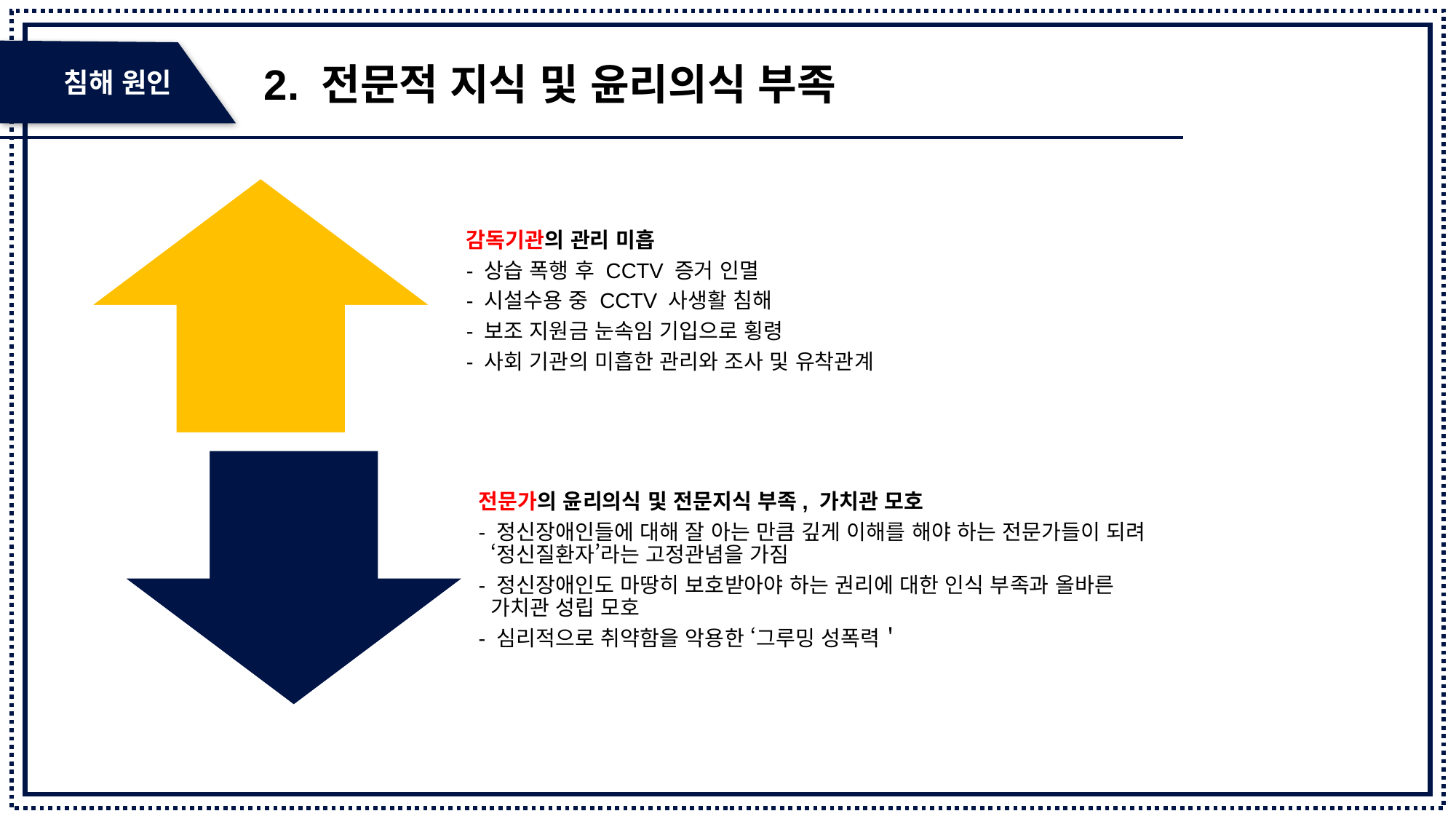

침해 원인
2. 전문적 지식 및 윤리의식 부족
감독기관의 관리 미흡
- 상습 폭행 후 CCTV 증거 인멸
- 시설수용 중 CCTV 사생활 침해
- 보조 지원금 눈속임 기입으로 횡령
- 사회 기관의 미흡한 관리와 조사 및 유착관계
전문가의 윤리의식 및 전문지식 부족, 가치관 모호
- 정신장애인들에 대해 잘 아는 만큼 깊게 이해를 해야 하는 전문가들이 되려
  ‘정신질환자’라는 고정관념을 가짐
- 정신장애인도 마땅히 보호받아야 하는 권리에 대한 인식 부족과 올바른
  가치관 성립 모호
- 심리적으로 취약함을 악용한 ‘그루밍 성폭력＇